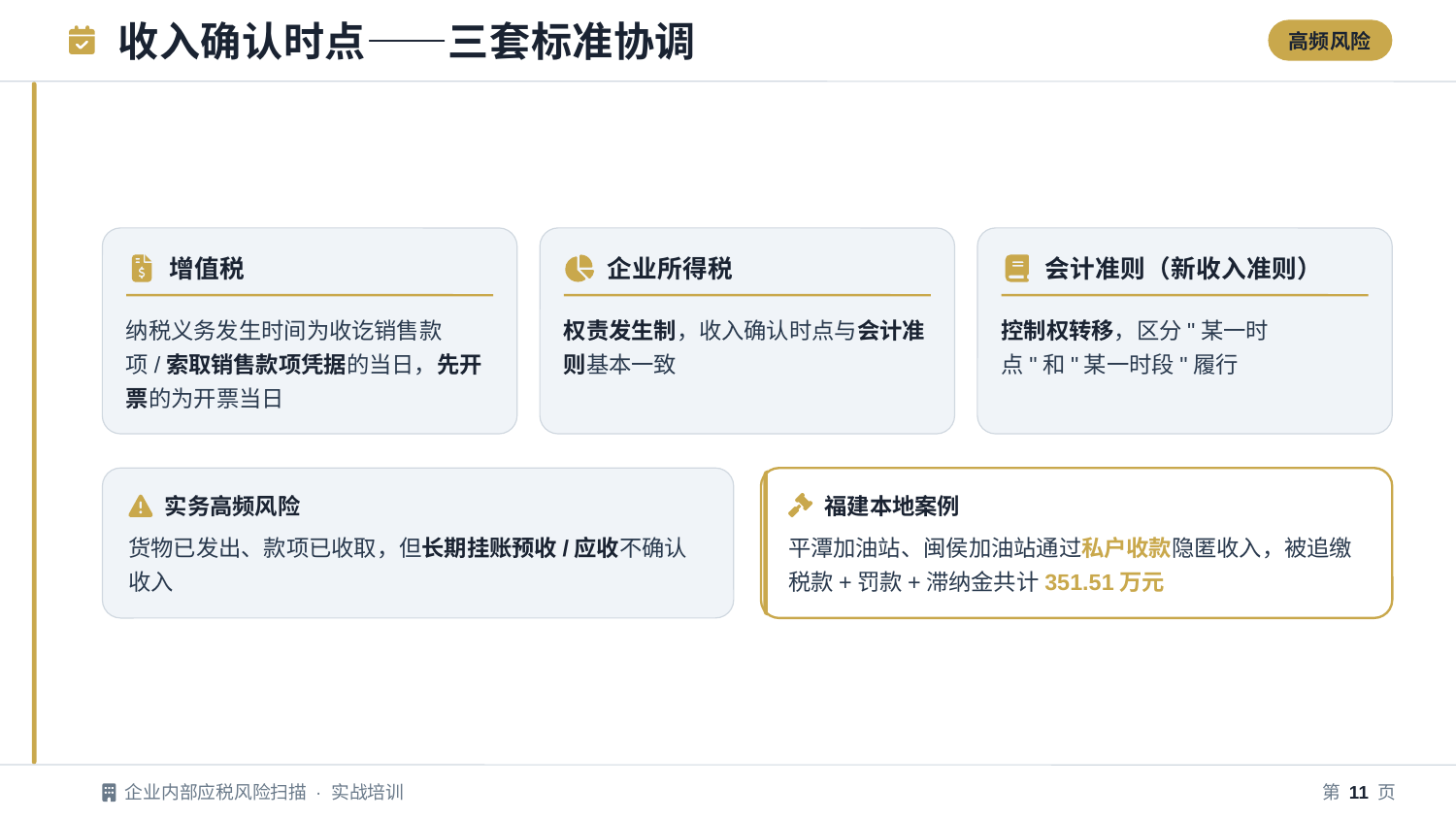

收入确认时点——三套标准协调

高频风险

增值税
企业所得税
会计准则（新收入准则）

纳税义务发生时间为收讫销售款项/索取销售款项凭据的当日，先开票的为开票当日
权责发生制，收入确认时点与会计准则基本一致
控制权转移，区分"某一时点"和"某一时段"履行

实务高频风险
福建本地案例

货物已发出、款项已收取，但长期挂账预收/应收不确认收入
平潭加油站、闽侯加油站通过私户收款隐匿收入，被追缴税款+罚款+滞纳金共计351.51万元

企业内部应税风险扫描 · 实战培训
第 11 页